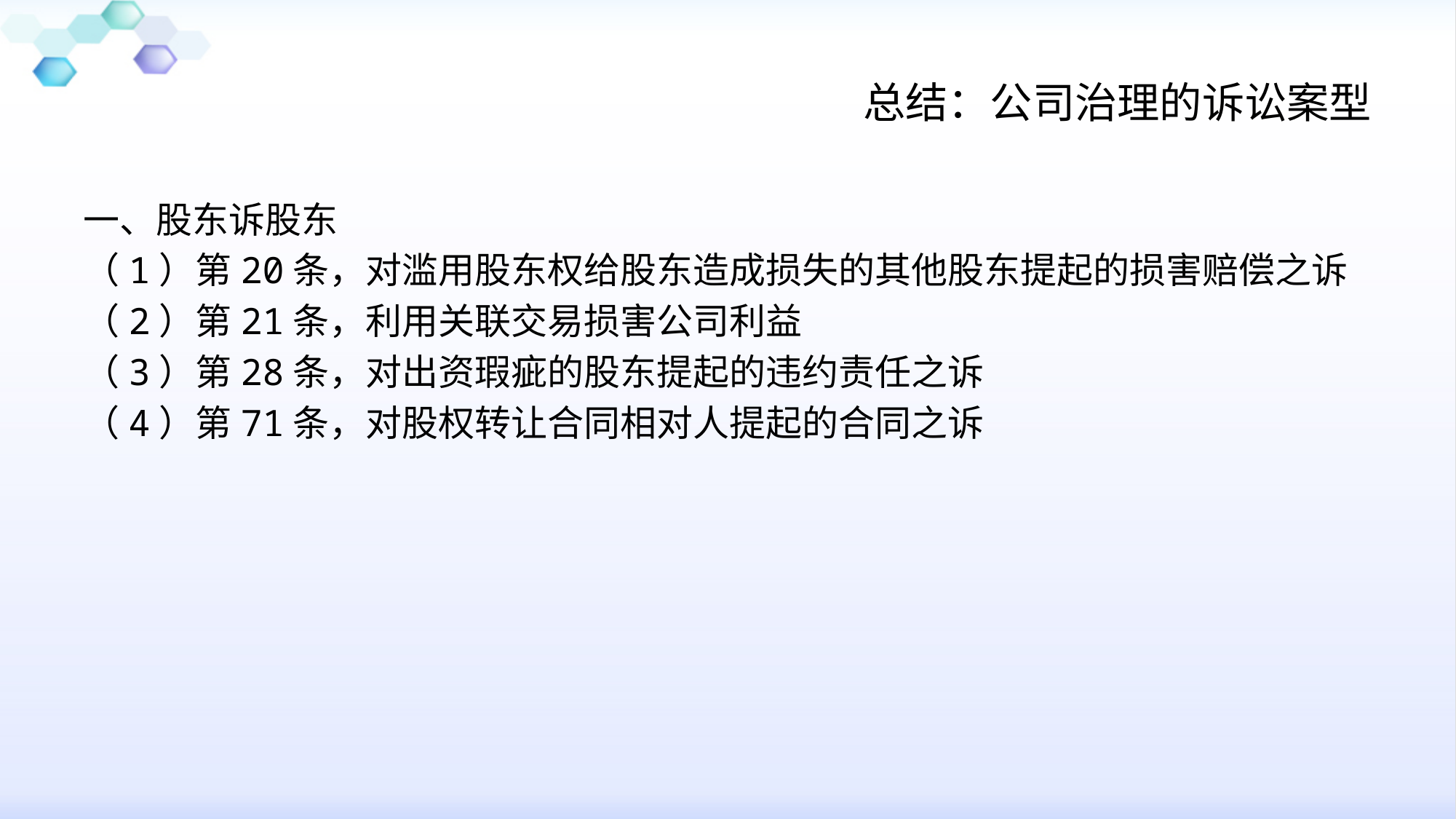

# 总结：公司治理的诉讼案型
一、股东诉股东
（1）第20条，对滥用股东权给股东造成损失的其他股东提起的损害赔偿之诉
（2）第21条，利用关联交易损害公司利益
（3）第28条，对出资瑕疵的股东提起的违约责任之诉
（4）第71条，对股权转让合同相对人提起的合同之诉